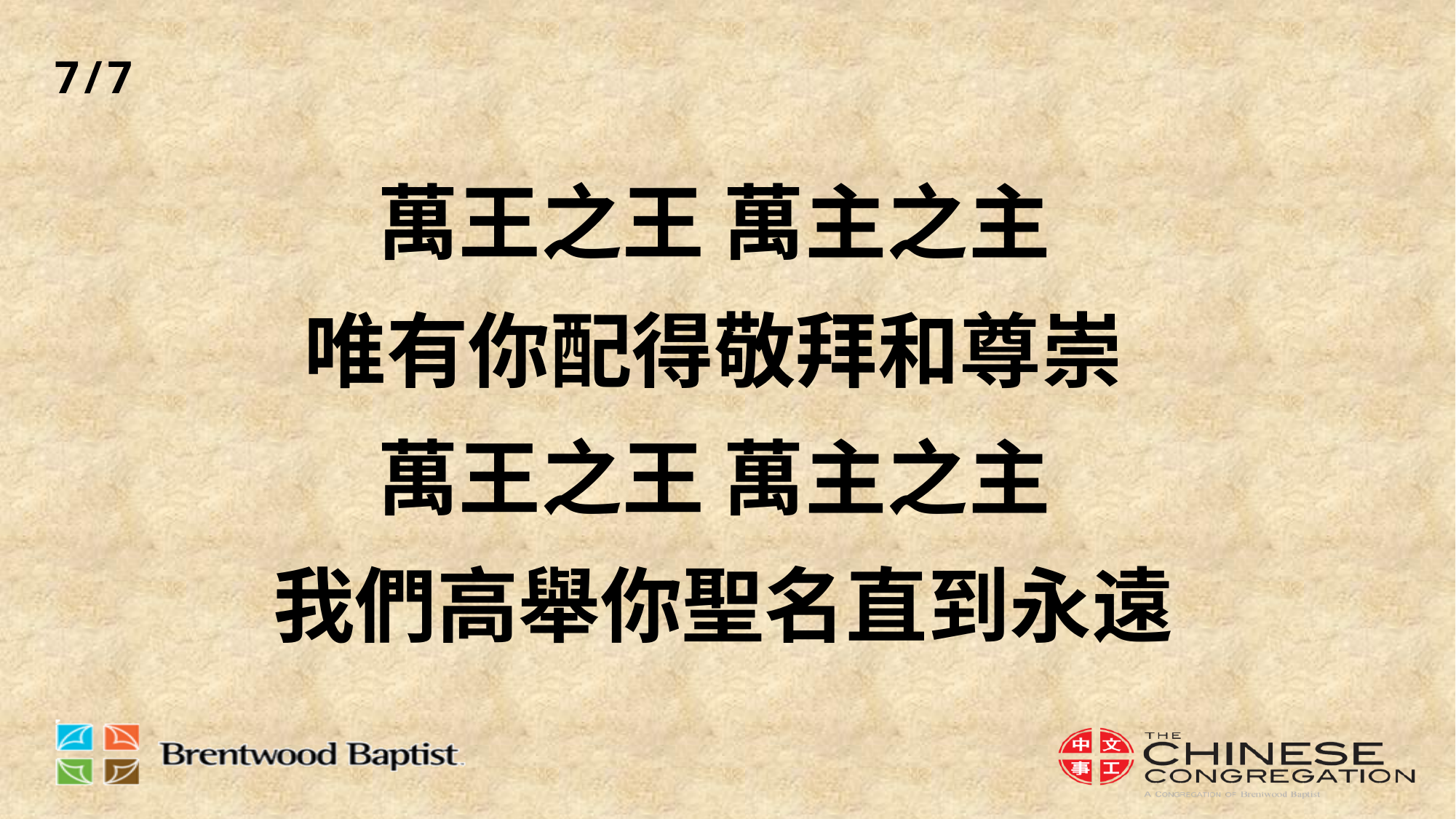

7/7
# 萬王之王 萬主之主 唯有你配得敬拜和尊崇 萬王之王 萬主之主 我們高舉你聖名直到永遠